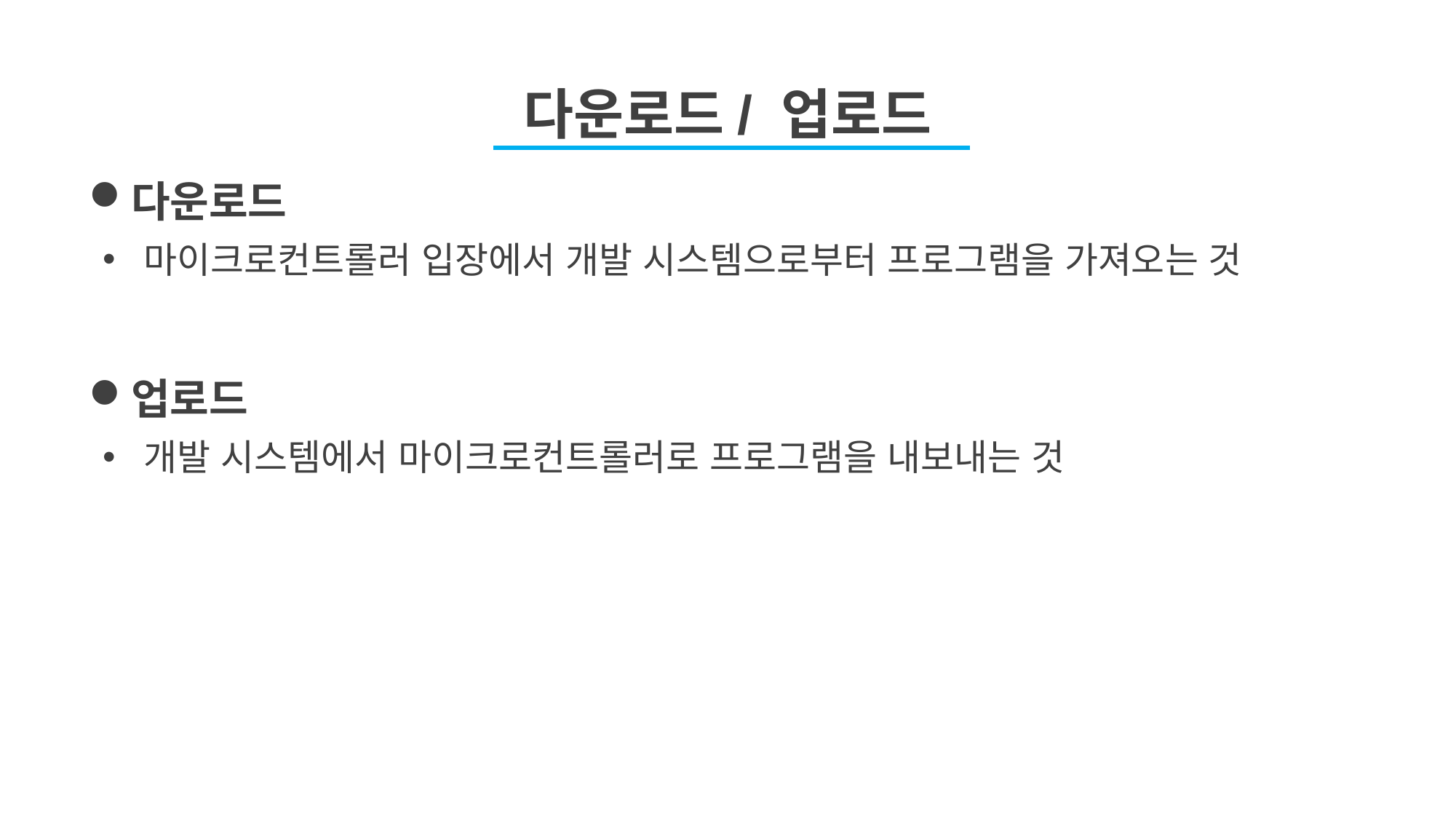

다운로드/ 업로드
다운로드
마이크로컨트롤러 입장에서 개발 시스템으로부터 프로그램을 가져오는 것
업로드
개발 시스템에서 마이크로컨트롤러로 프로그램을 내보내는 것